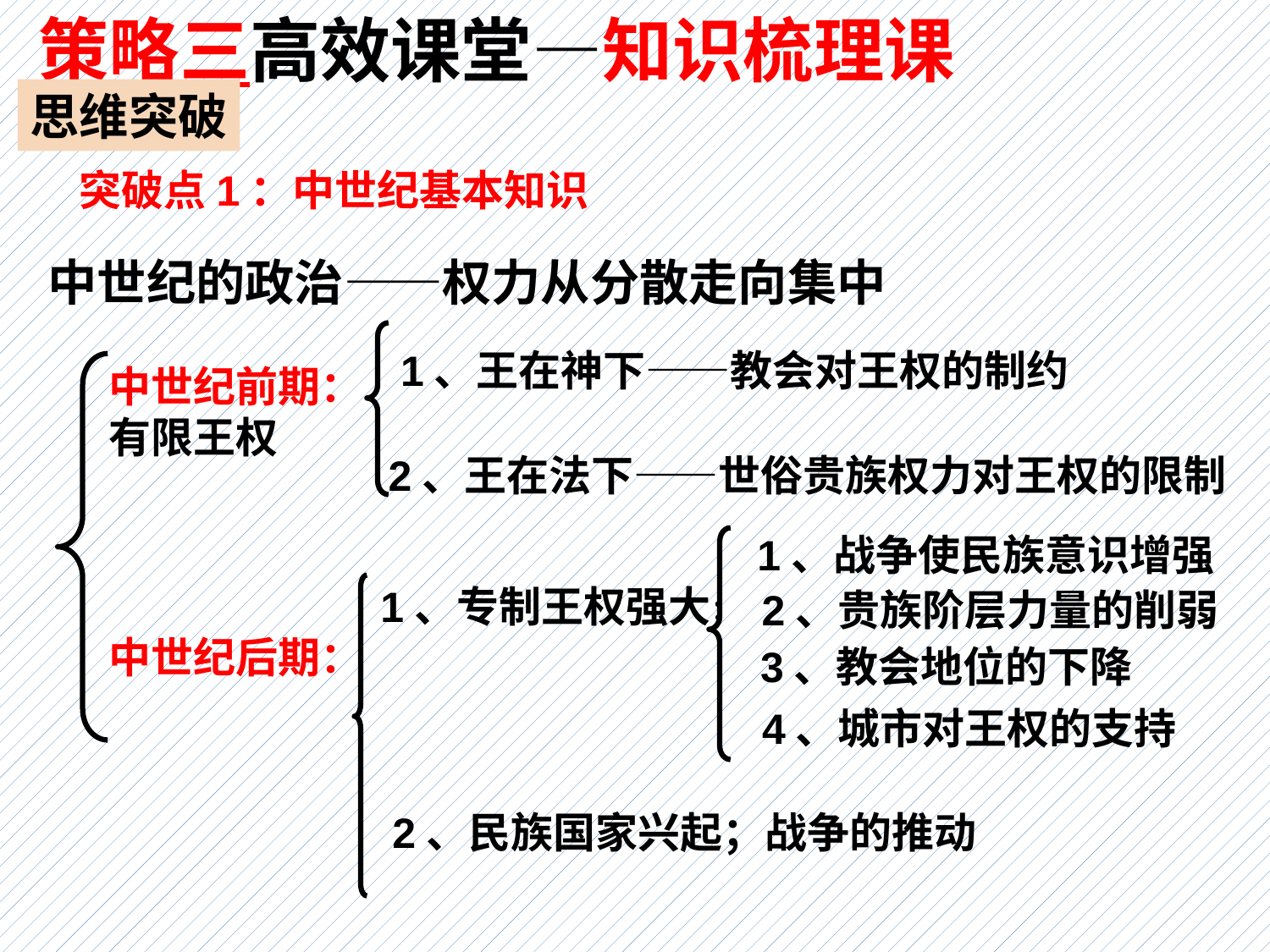

策略三高效课堂—知识梳理课
思维突破
突破点1：中世纪基本知识
中世纪的政治——权力从分散走向集中

1、王在神下——教会对王权的制约

中世纪前期：
有限王权
2、王在法下——世俗贵族权力对王权的限制
1、战争使民族意识增强

1、专制王权强大；

2、贵族阶层力量的削弱
中世纪后期：
3、教会地位的下降
4、城市对王权的支持
2、民族国家兴起；战争的推动